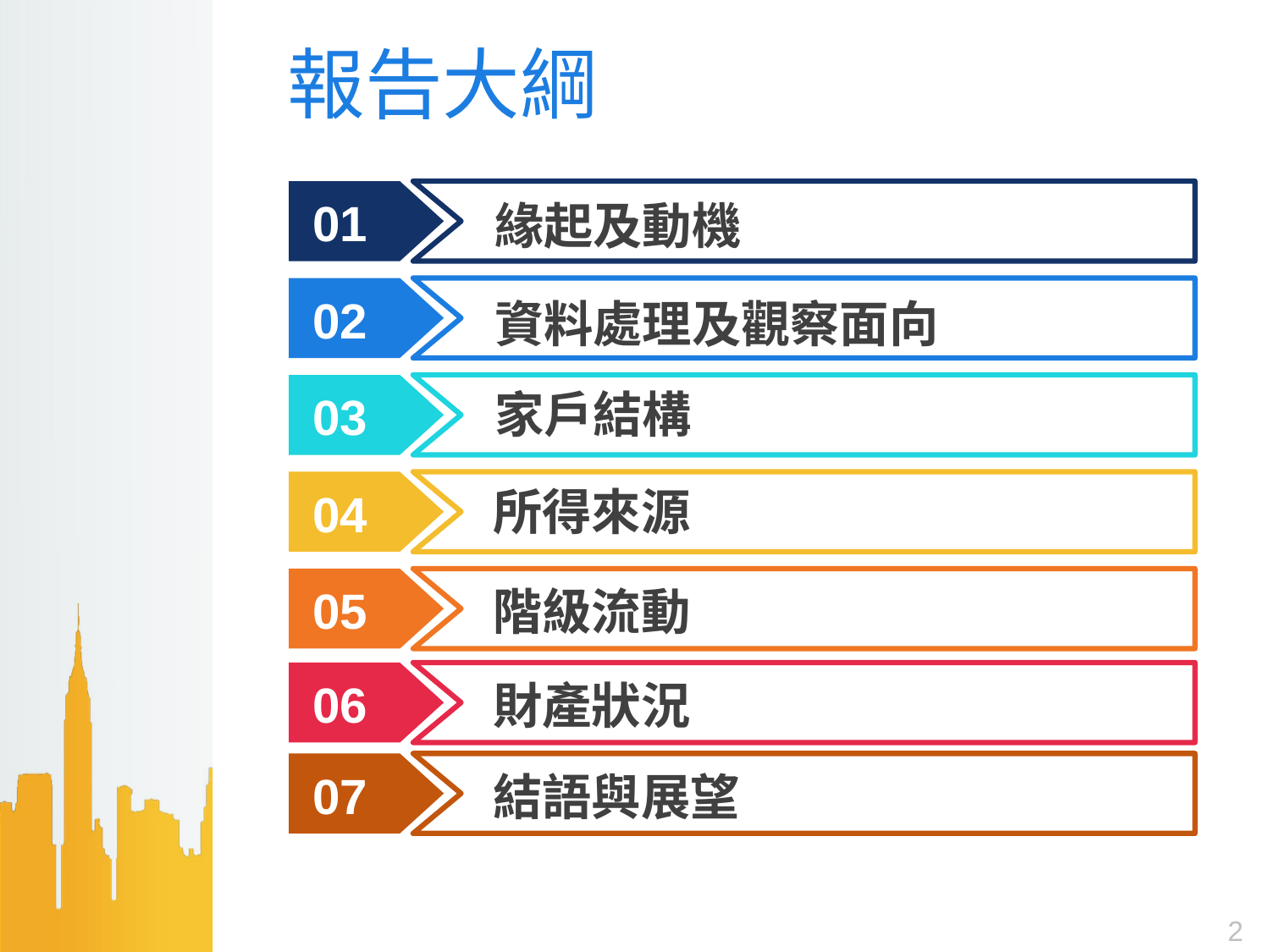

# 報告大綱

緣起及動機
01

資料處理及觀察面向
02

家戶結構
03

所得來源
04

階級流動
05

財產狀況
06

結語與展望
07
2